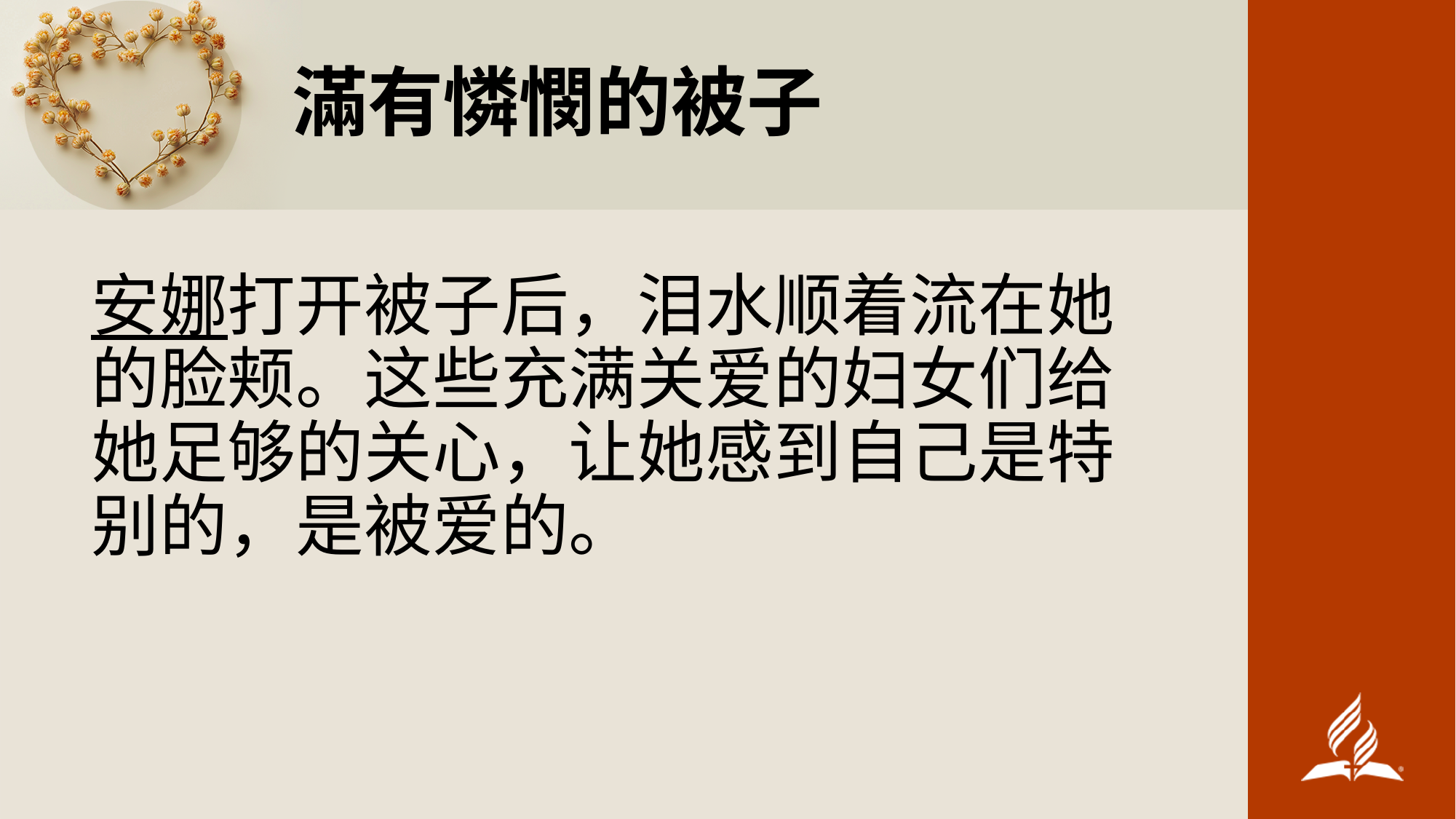

# 滿有憐憫的被子
安娜打开被子后，泪水顺着流在她的脸颊。这些充满关爱的妇女们给她足够的关心，让她感到自己是特别的，是被爱的。